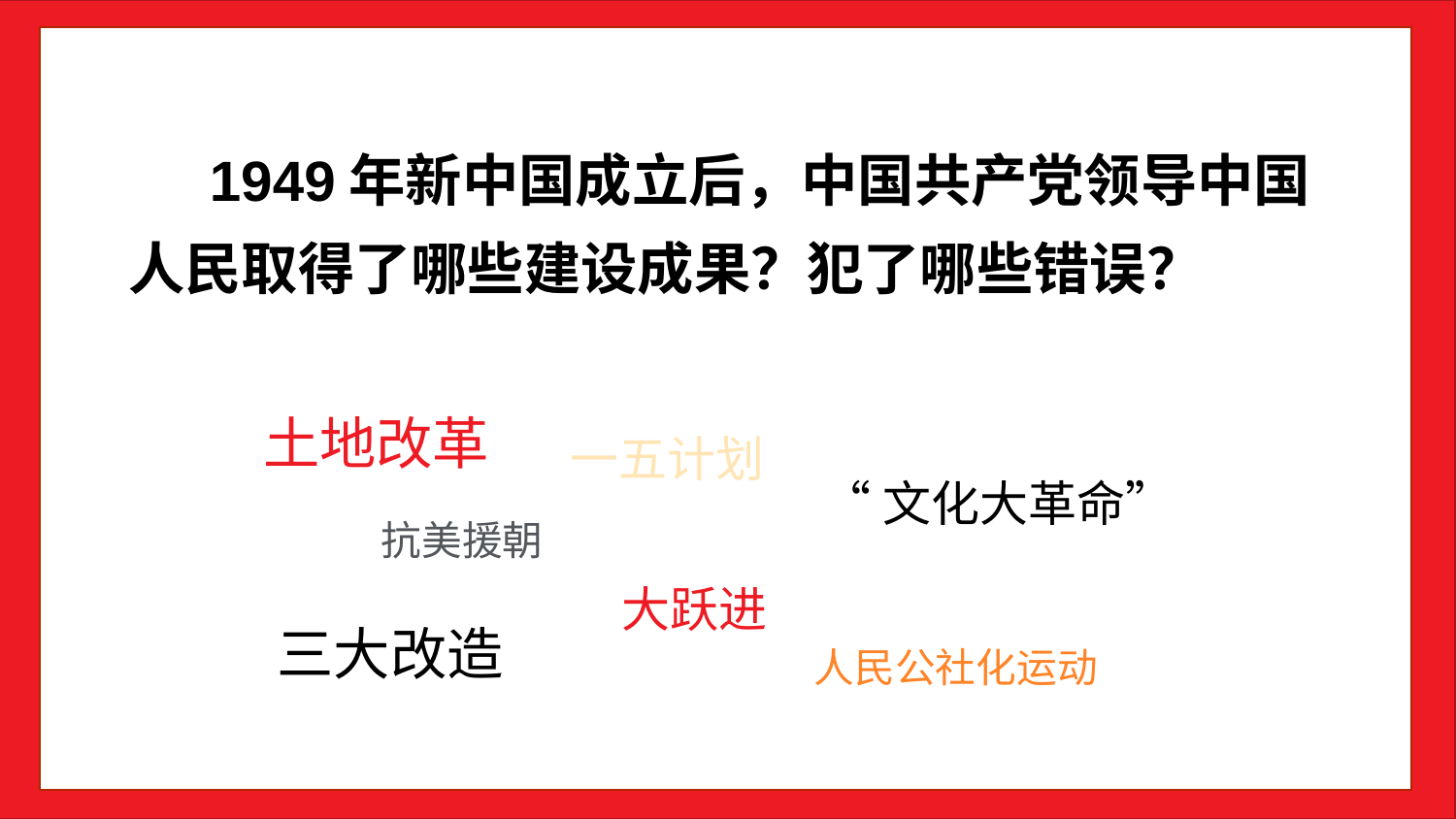

1949年新中国成立后，中国共产党领导中国人民取得了哪些建设成果？犯了哪些错误？
土地改革
一五计划
“文化大革命”
抗美援朝
大跃进
三大改造
人民公社化运动